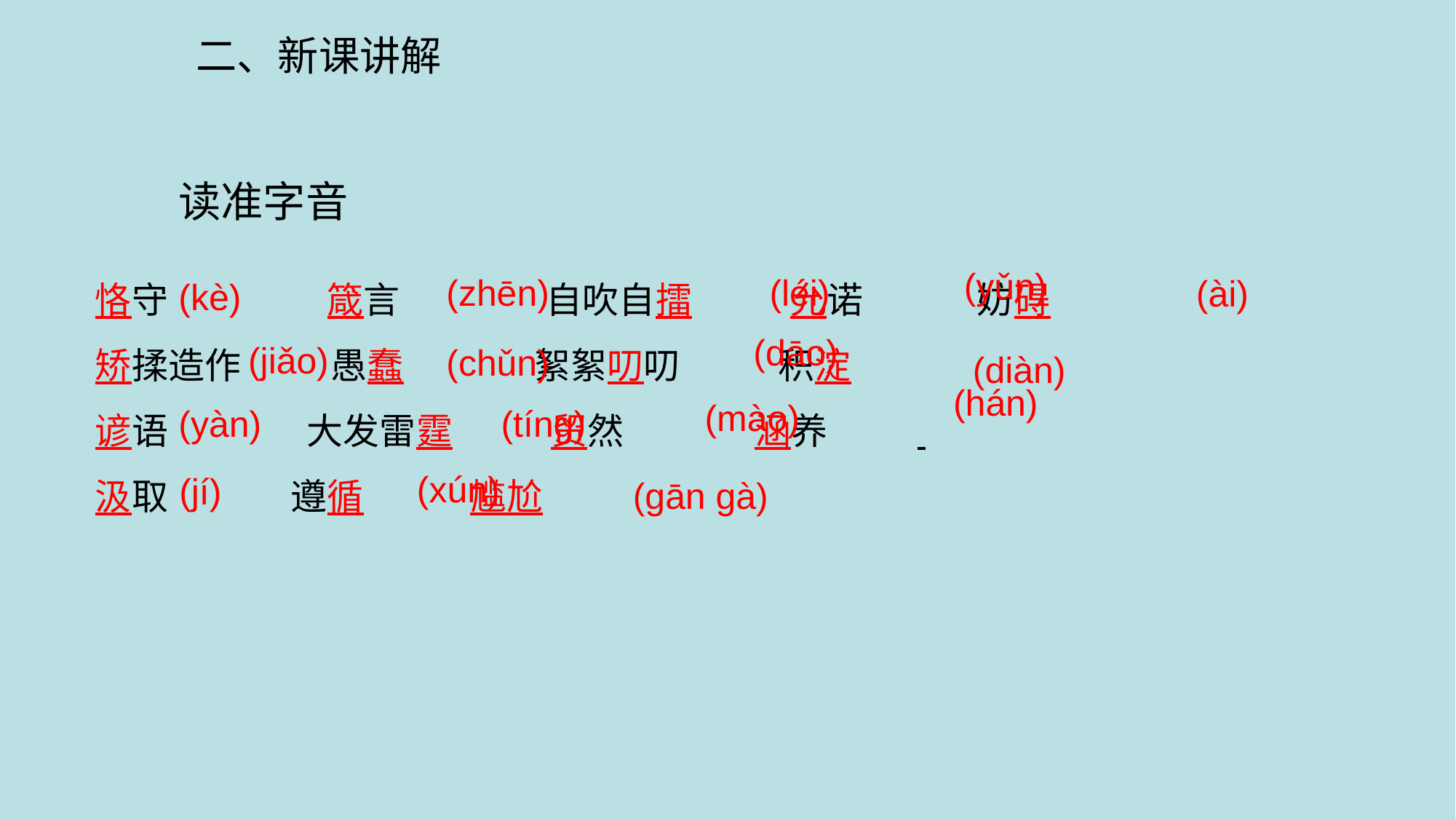

二、新课讲解

读准字音
恪守         　      箴言　　         自吹自擂            允诺              妨碍
矫揉造作           愚蠢                絮絮叨叨            积淀
谚语                 大发雷霆            贸然                涵养
汲取               遵循             尴尬
(kè)
(yǔn)
(léi)
(zhēn)
(ài)
(jiǎo)
(dāo)
(diàn)
(chǔn)
(hán)
(mào)
(tínɡ)
(yàn)
(ɡān ɡà)
(xún)
(jí)